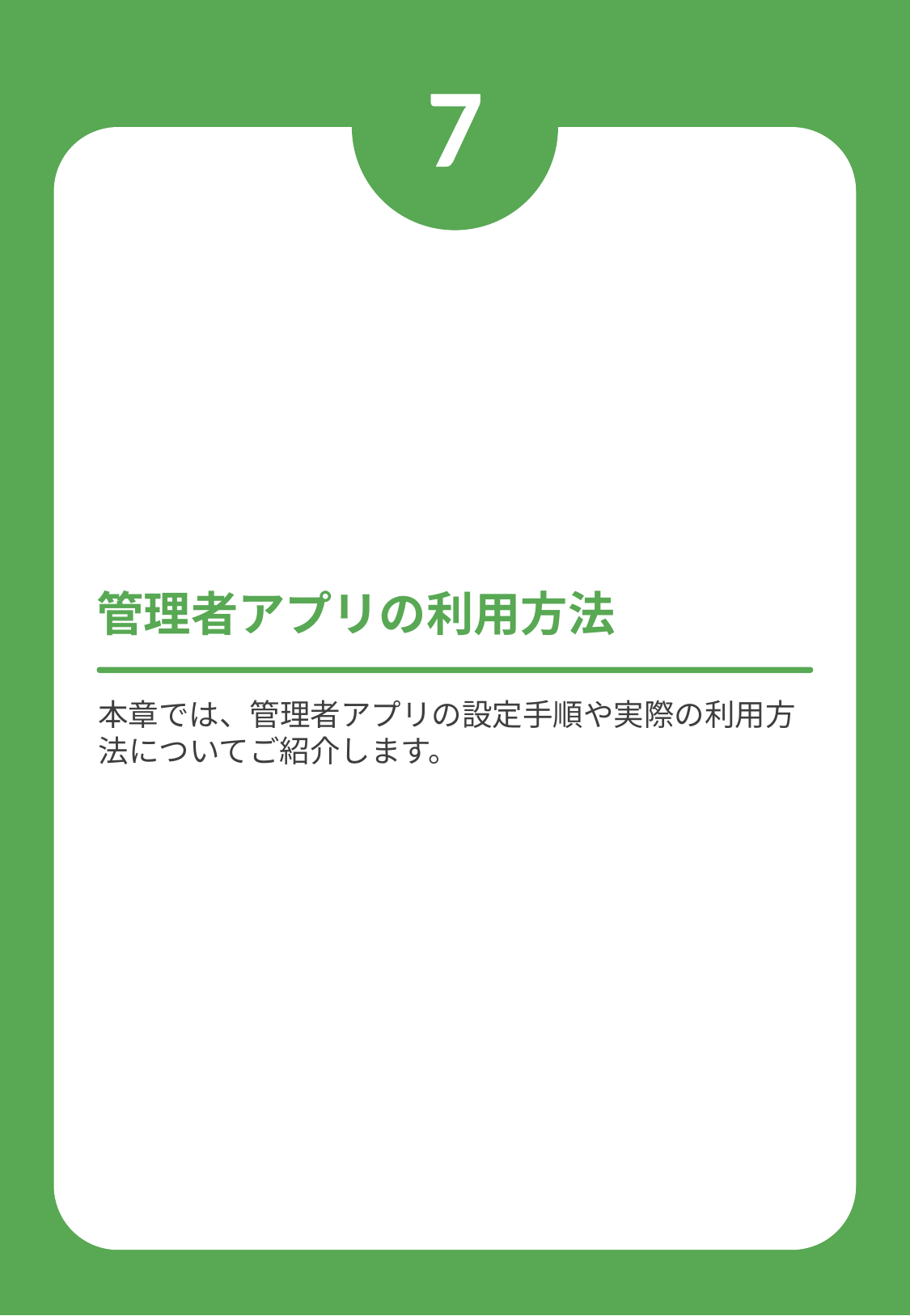

7

管理者アプリの利用方法

本章では、管理者アプリの設定手順や実際の利用方法についてご紹介します。